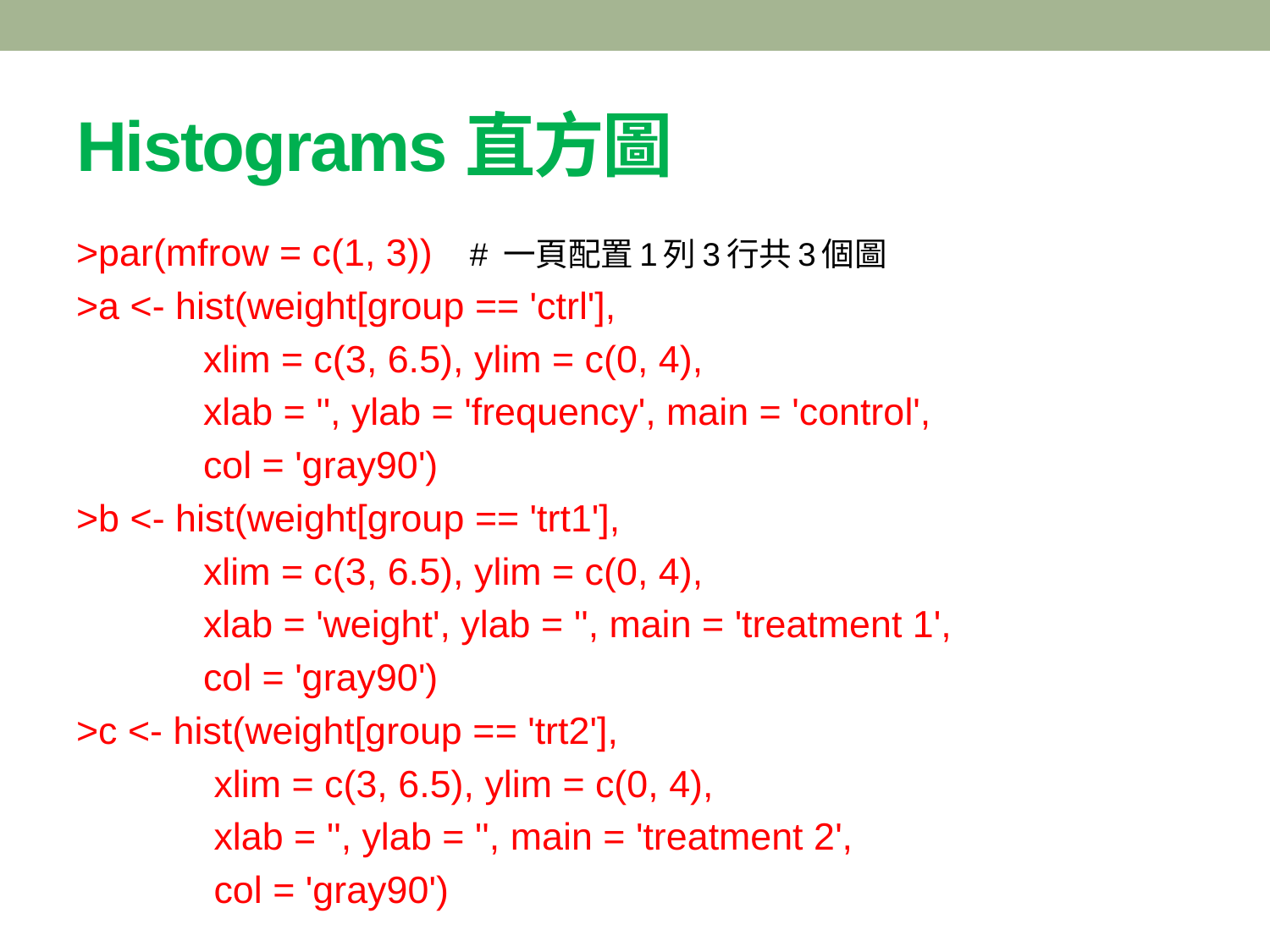

# Histograms直方圖
>par(mfrow = c(1, 3))    # 一頁配置1列3行共3個圖
>a <- hist(weight[group == 'ctrl'],
            xlim = c(3, 6.5), ylim = c(0, 4),
            xlab = '', ylab = 'frequency', main = 'control',
            col = 'gray90')
>b <- hist(weight[group == 'trt1'],
            xlim = c(3, 6.5), ylim = c(0, 4),
            xlab = 'weight', ylab = '', main = 'treatment 1',
            col = 'gray90')
>c <- hist(weight[group == 'trt2'],
             xlim = c(3, 6.5), ylim = c(0, 4),
             xlab = '', ylab = '', main = 'treatment 2',
             col = 'gray90')